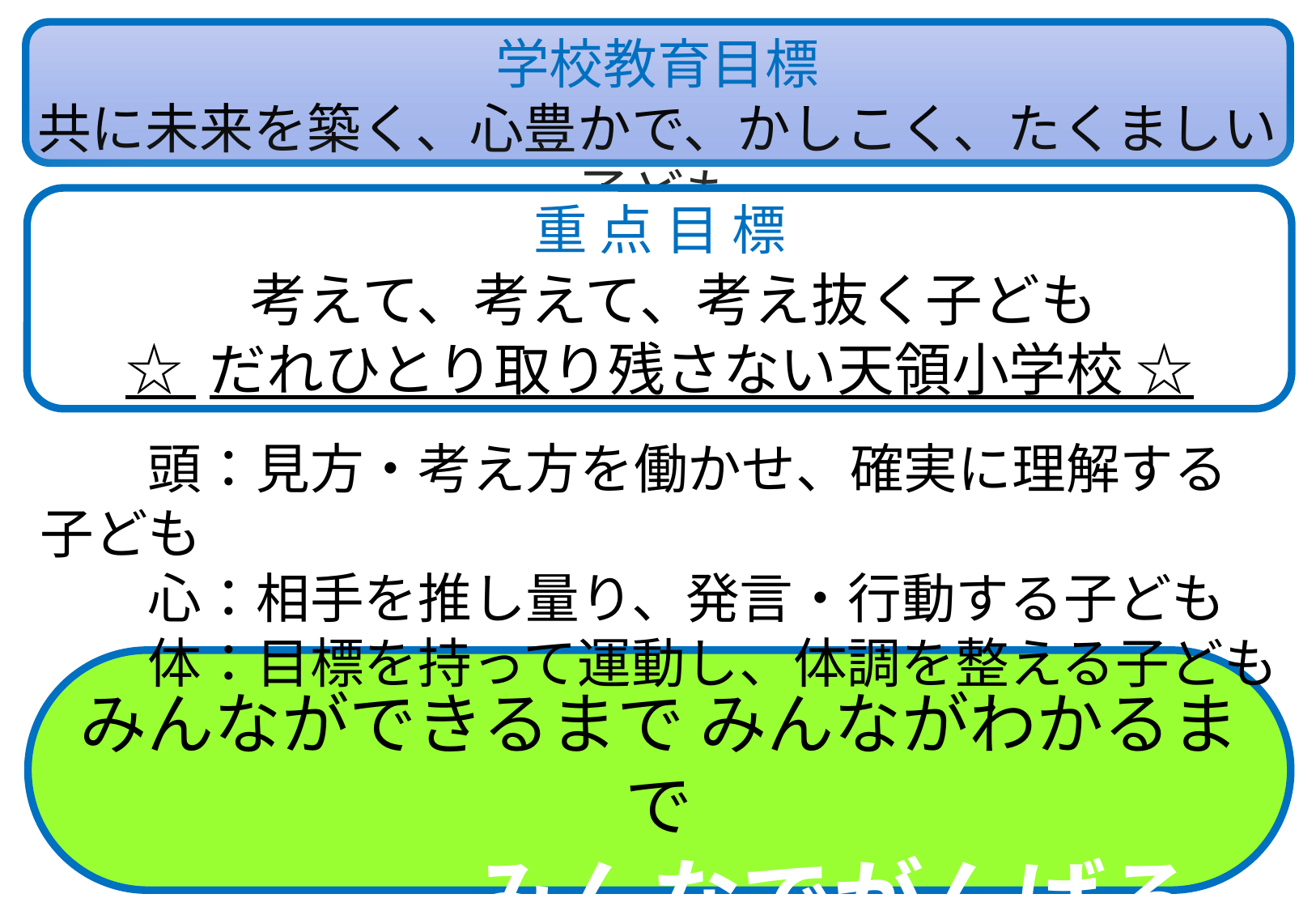

学校教育目標
共に未来を築く、心豊かで、かしこく、たくましい子ども

重 点 目 標
 考えて、考えて、考え抜く子ども
☆ だれひとり取り残さない天領小学校 ☆
　　頭：見方・考え方を働かせ、確実に理解する子ども
　　心：相手を推し量り、発言・行動する子ども
　　体：目標を持って運動し、体調を整える子ども

みんなができるまで みんながわかるまで
　　　　　みんなでがんばろう